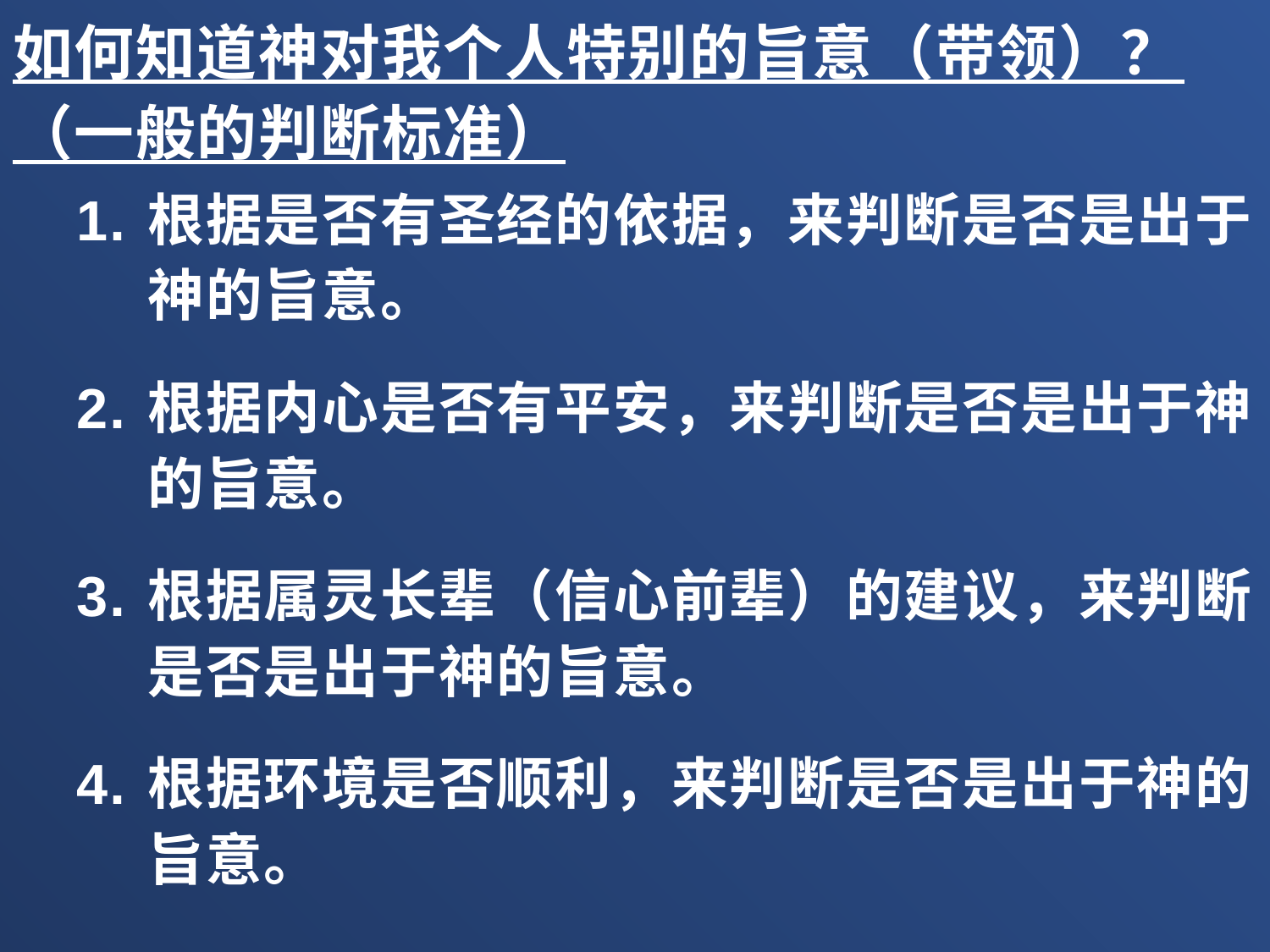

如何知道神对我个人特别的旨意（带领）？（一般的判断标准）
根据是否有圣经的依据，来判断是否是出于神的旨意。

根据内心是否有平安，来判断是否是出于神的旨意。

根据属灵长辈（信心前辈）的建议，来判断是否是出于神的旨意。

根据环境是否顺利，来判断是否是出于神的旨意。